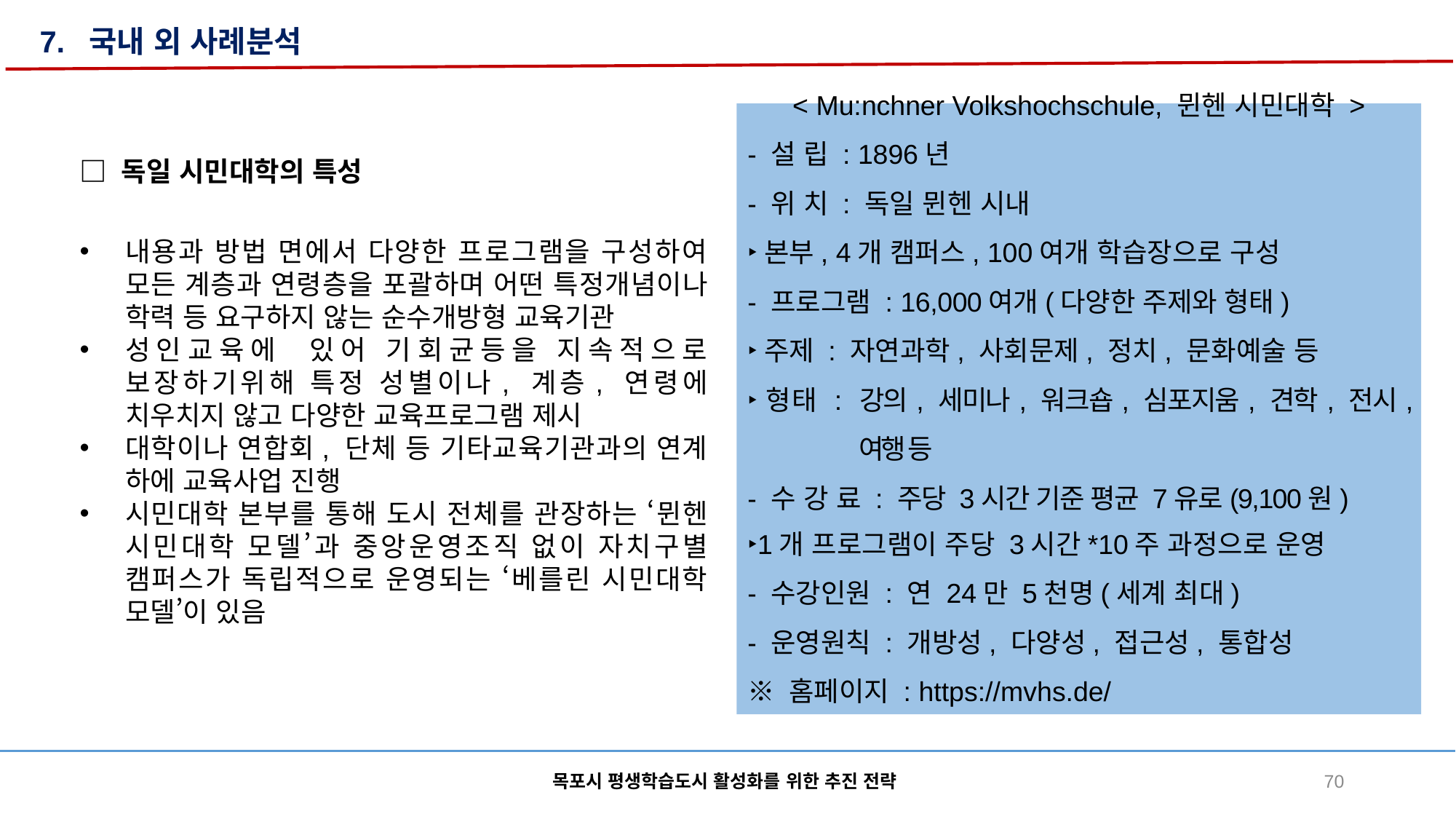

7.  국내 외 사례분석
< Mu:nchner Volkshochschule, 뮌헨 시민대학 >
- 설 립 : 1896년
- 위 치 : 독일 뮌헨 시내
‣본부, 4개 캠퍼스, 100여개 학습장으로 구성
- 프로그램 : 16,000여개(다양한 주제와 형태)
‣주제 : 자연과학, 사회문제, 정치, 문화예술 등
‣형태 : 강의, 세미나, 워크숍, 심포지움, 견학, 전시, 여행 등
- 수 강 료 : 주당 3시간 기준 평균 7유로(9,100원)
‣1개 프로그램이 주당 3시간*10주 과정으로 운영
- 수강인원 : 연 24만 5천명(세계 최대)
- 운영원칙 : 개방성, 다양성, 접근성, 통합성
※ 홈페이지 : https://mvhs.de/

□ 독일 시민대학의 특성

내용과 방법 면에서 다양한 프로그램을 구성하여 모든 계층과 연령층을 포괄하며 어떤 특정개념이나 학력 등 요구하지 않는 순수개방형 교육기관
성인교육에  있어 기회균등을 지속적으로 보장하기위해 특정 성별이나, 계층, 연령에 치우치지 않고 다양한 교육프로그램 제시
대학이나 연합회, 단체 등 기타교육기관과의 연계 하에 교육사업 진행
시민대학 본부를 통해 도시 전체를 관장하는 ‘뮌헨 시민대학 모델’과 중앙운영조직 없이 자치구별 캠퍼스가 독립적으로 운영되는 ‘베를린 시민대학 모델’이 있음
목포시 평생학습도시 활성화를 위한 추진 전략
70